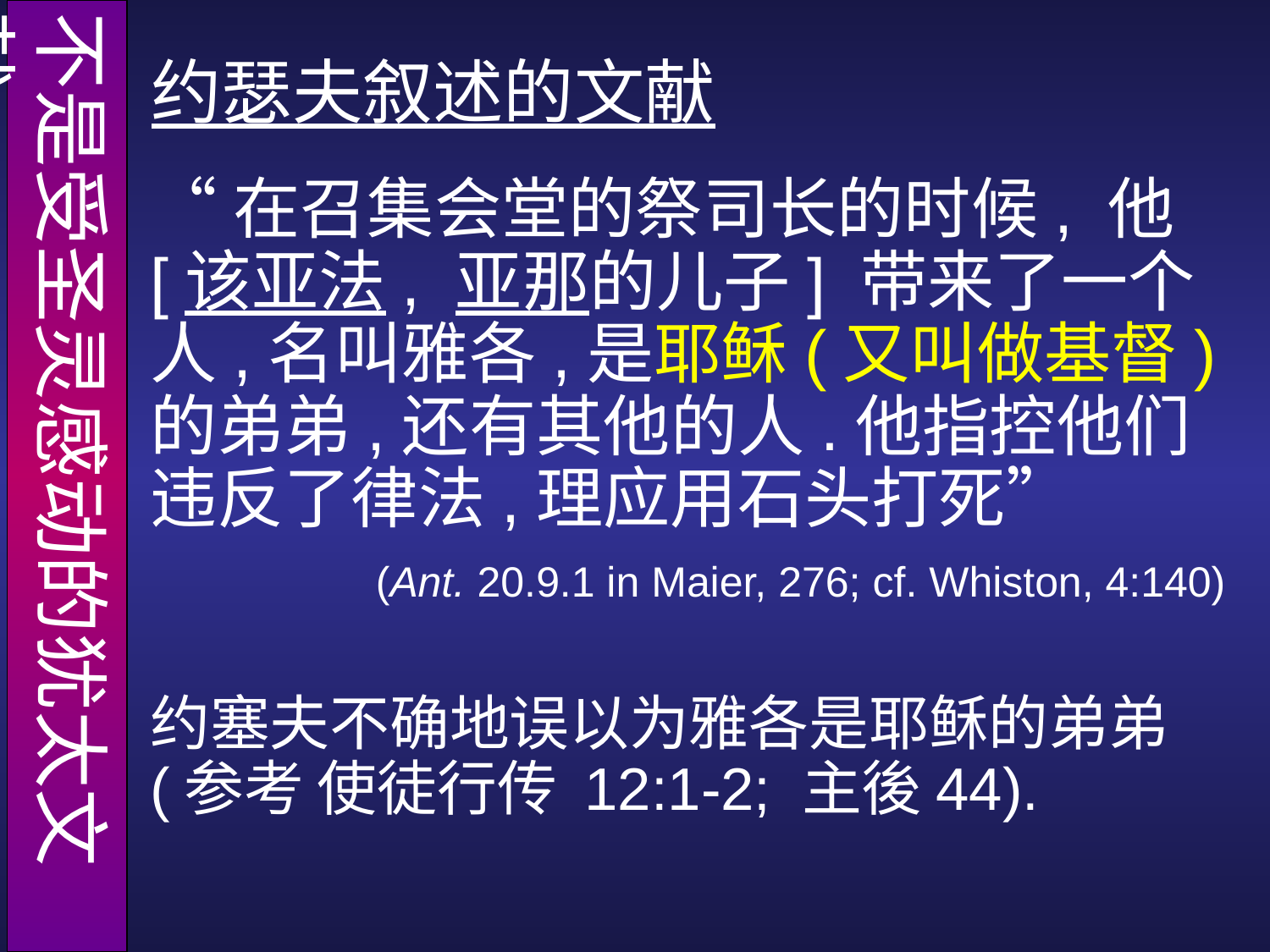

不是受圣灵感动的犹太文献
# 约瑟夫叙述的文献
“在召集会堂的祭司长的时候, 他 [该亚法, 亚那的儿子] 带来了一个人,名叫雅各,是耶稣(又叫做基督)的弟弟,还有其他的人.他指控他们违反了律法,理应用石头打死”
(Ant. 20.9.1 in Maier, 276; cf. Whiston, 4:140)

约塞夫不确地误以为雅各是耶稣的弟弟 (参考 使徒行传 12:1-2; 主後44).